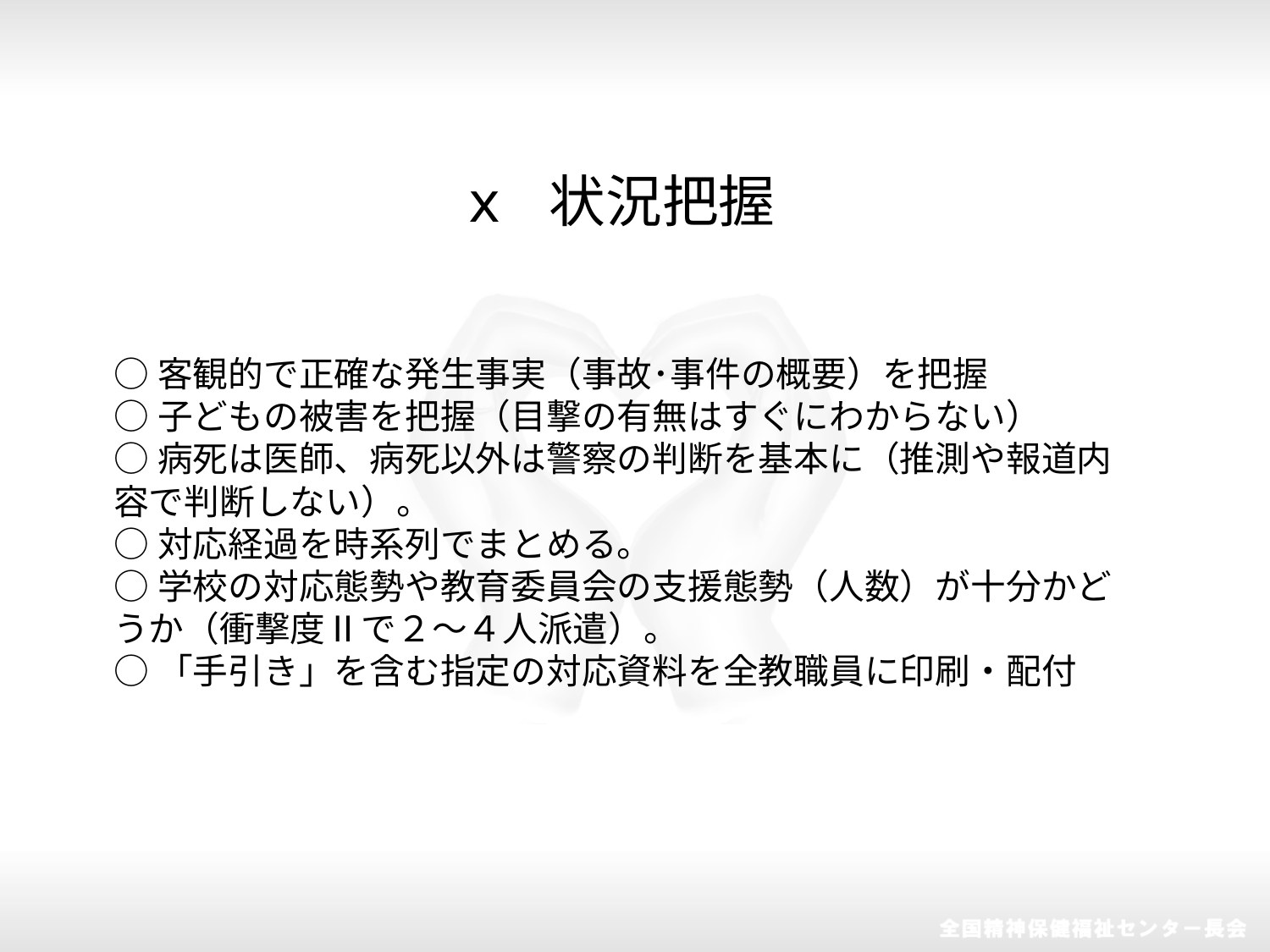

x 状況把握
○客観的で正確な発生事実（事故･事件の概要）を把握
○子どもの被害を把握（目撃の有無はすぐにわからない）
○病死は医師、病死以外は警察の判断を基本に（推測や報道内容で判断しない）。
○対応経過を時系列でまとめる。
○学校の対応態勢や教育委員会の支援態勢（人数）が十分かどうか（衝撃度Ⅱで２～４人派遣）。
○「手引き」を含む指定の対応資料を全教職員に印刷・配付